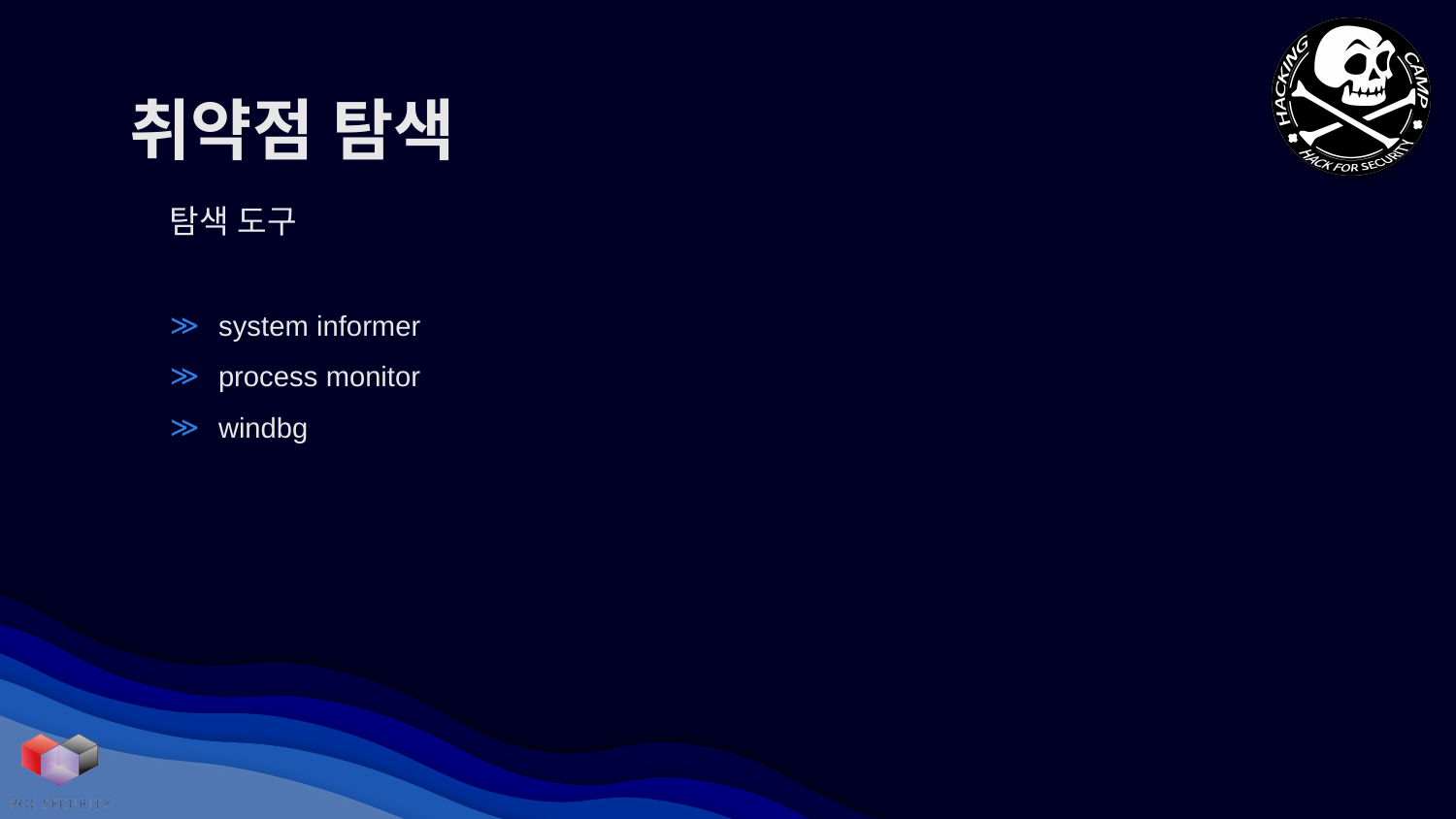

# 취약점 탐색
탐색 도구
system informer
process monitor
windbg